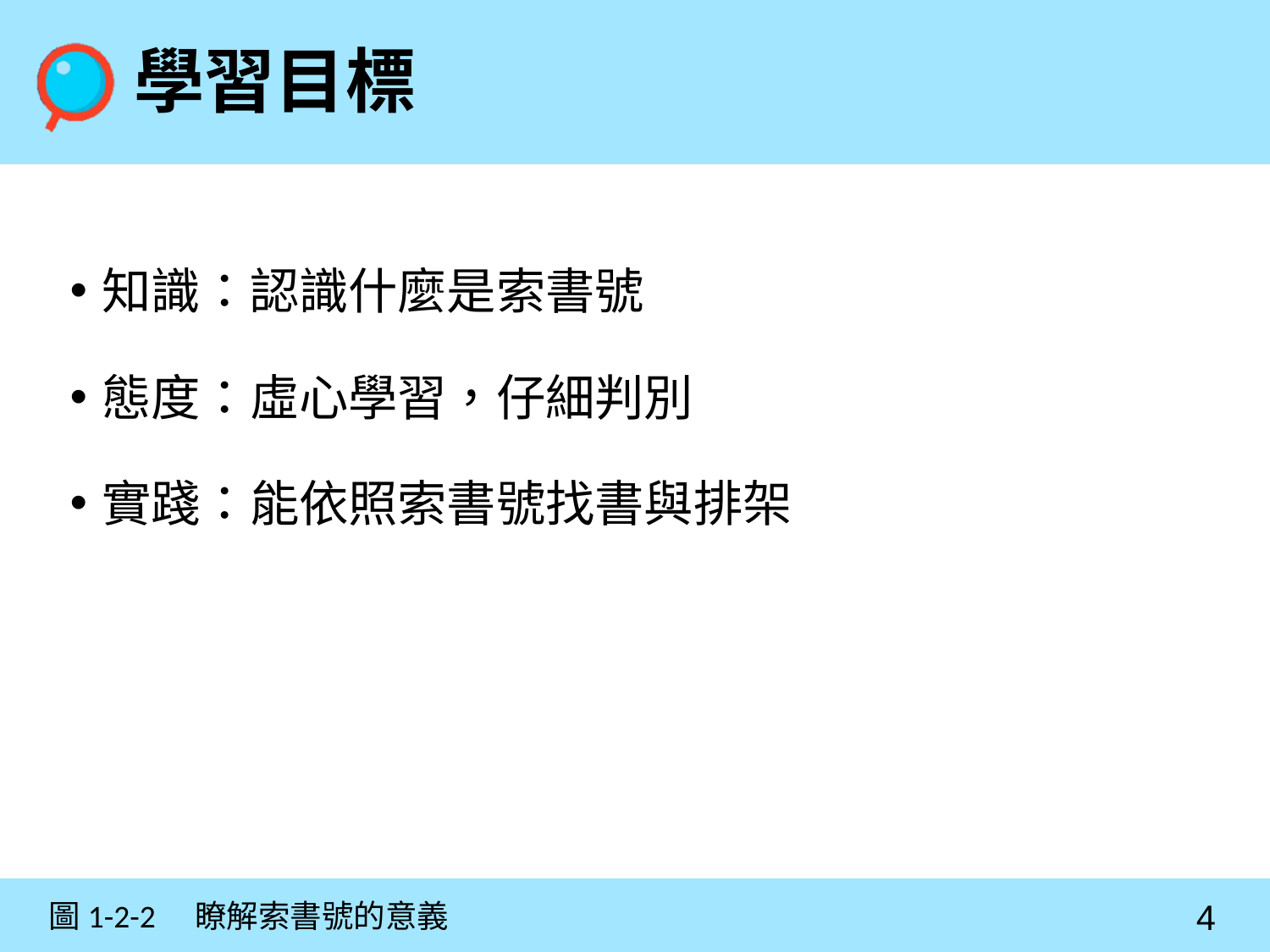

# 學習目標
知識：認識什麼是索書號
態度：虛心學習，仔細判別
實踐：能依照索書號找書與排架

4